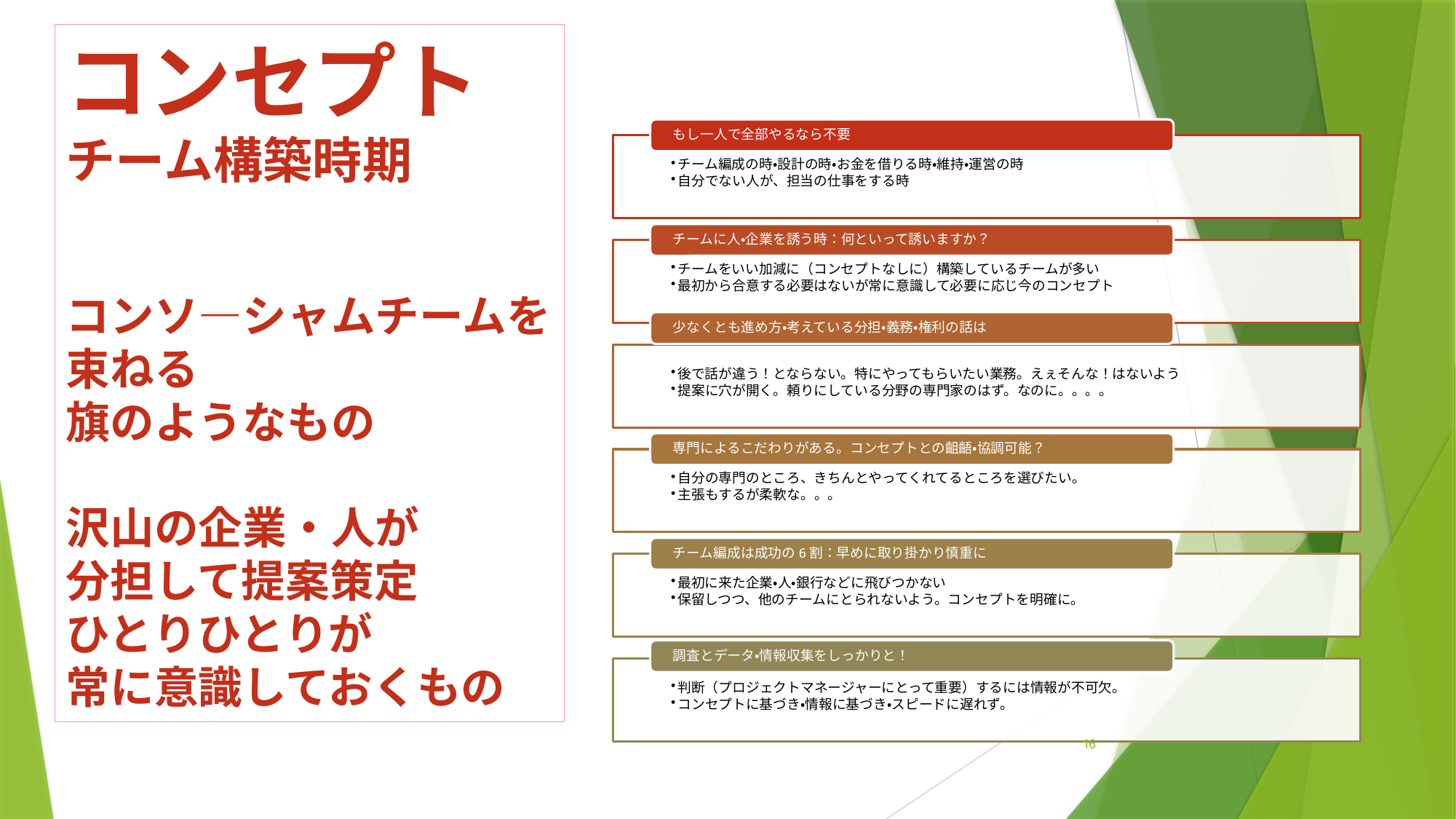

# コンセプト チーム構築時期 コンソ―シャムチームを束ねる 旗のようなもの 沢山の企業・人が 分担して提案策定 ひとりひとりが 常に意識しておくもの
チーム編成の時・設計の時・お金を借りる時・維持・運営の時
自分でない人が、担当の仕事をする時
もし一人で全部やるなら不要
チームをいい加減に（コンセプトなしに）構築しているチームが多い
最初から合意する必要はないが常に意識して必要に応じ今のコンセプト
チームに人・企業を誘う時：何といって誘いますか？
後で話が違う！とならない。特にやってもらいたい業務。えぇそんな！はないよう
提案に穴が開く。頼りにしている分野の専門家のはず。なのに。。。。
少なくとも進め方・考えている分担・義務・権利の話は
自分の専門のところ、きちんとやってくれてるところを選びたい。
主張もするが柔軟な。。。
専門によるこだわりがある。コンセプトとの齟齬・協調可能？
最初に来た企業・人・銀行などに飛びつかない
保留しつつ、他のチームにとられないよう。コンセプトを明確に。
チーム編成は成功の6割：早めに取り掛かり慎重に
判断（プロジェクトマネージャーにとって重要）するには情報が不可欠。
コンセプトに基づき・情報に基づき・スピードに遅れず。
調査とデータ・情報収集をしっかりと！
16